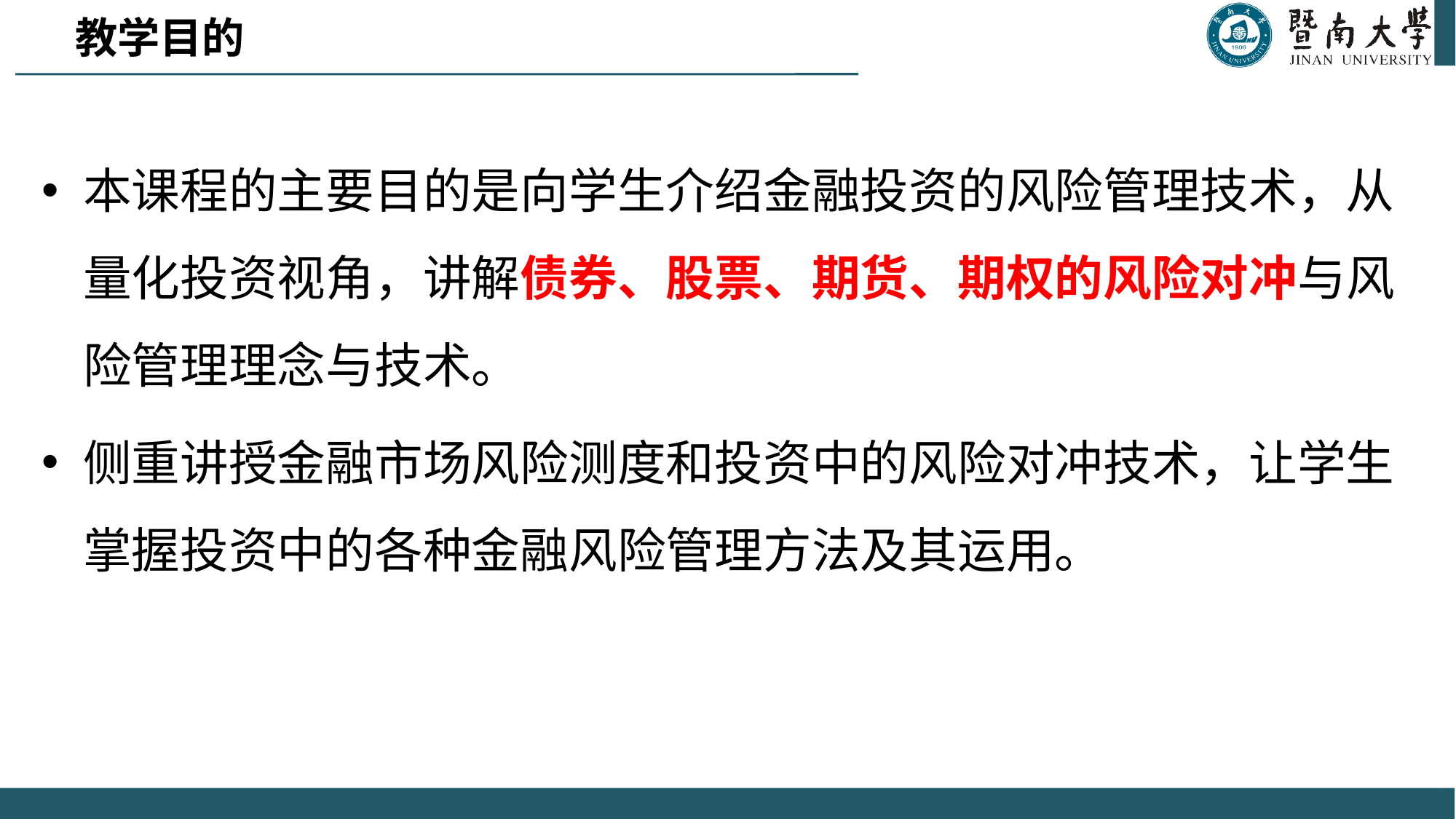

教学目的
本课程的主要目的是向学生介绍金融投资的风险管理技术，从量化投资视角，讲解债券、股票、期货、期权的风险对冲与风险管理理念与技术。
侧重讲授金融市场风险测度和投资中的风险对冲技术，让学生掌握投资中的各种金融风险管理方法及其运用。